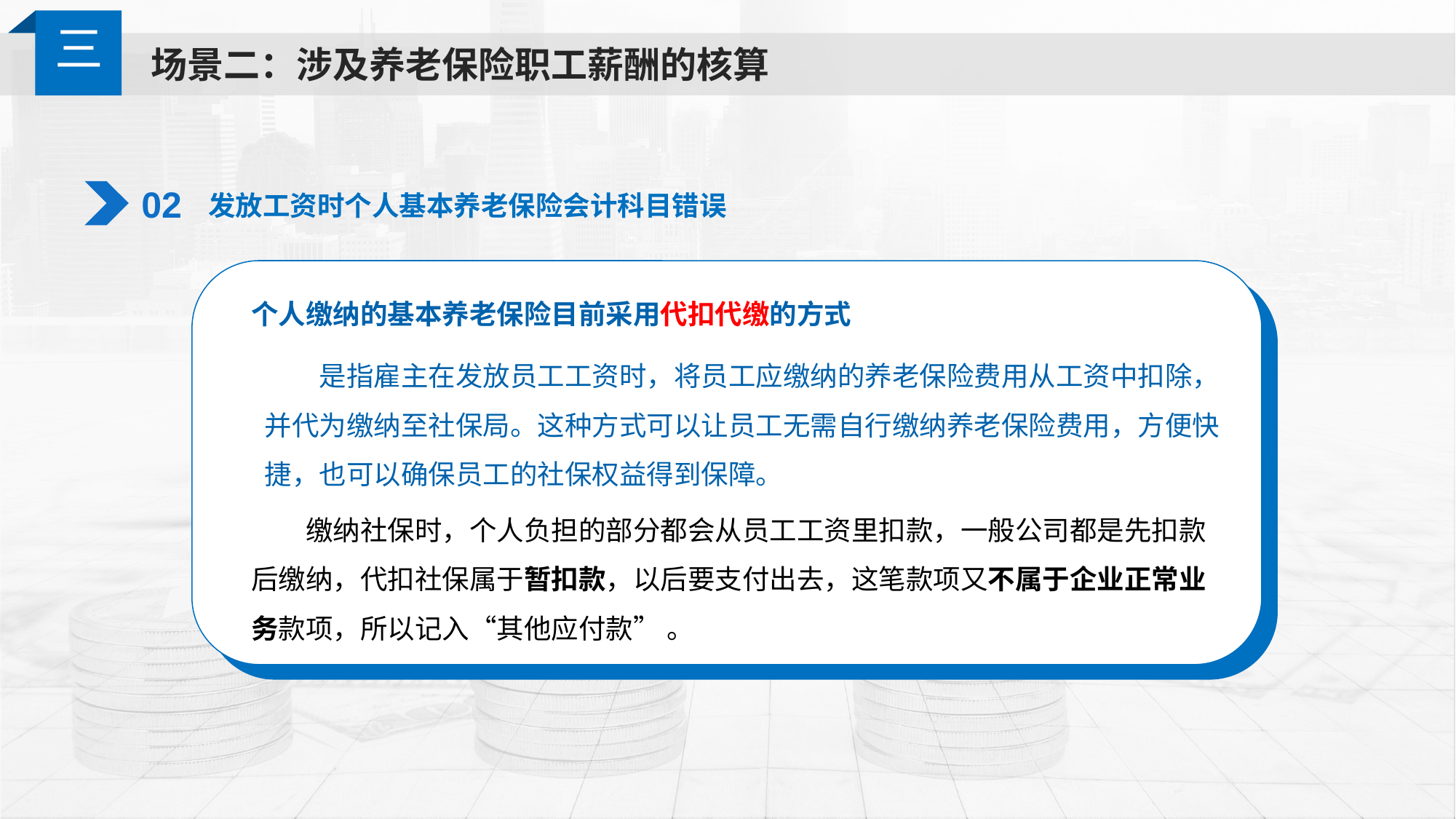

三
场景二：涉及养老保险职工薪酬的核算
02
发放工资时个人基本养老保险会计科目错误

个人缴纳的基本养老保险目前采用代扣代缴的方式
是指雇主在发放员工工资时，将员工应缴纳的养老保险费用从工资中扣除，并代为缴纳至社保局。这种方式可以让员工无需自行缴纳养老保险费用，方便快捷，也可以确保员工的社保权益得到保障。

缴纳社保时，个人负担的部分都会从员工工资里扣款，一般公司都是先扣款后缴纳，代扣社保属于暂扣款，以后要支付出去，这笔款项又不属于企业正常业务款项，所以记入“其他应付款” 。